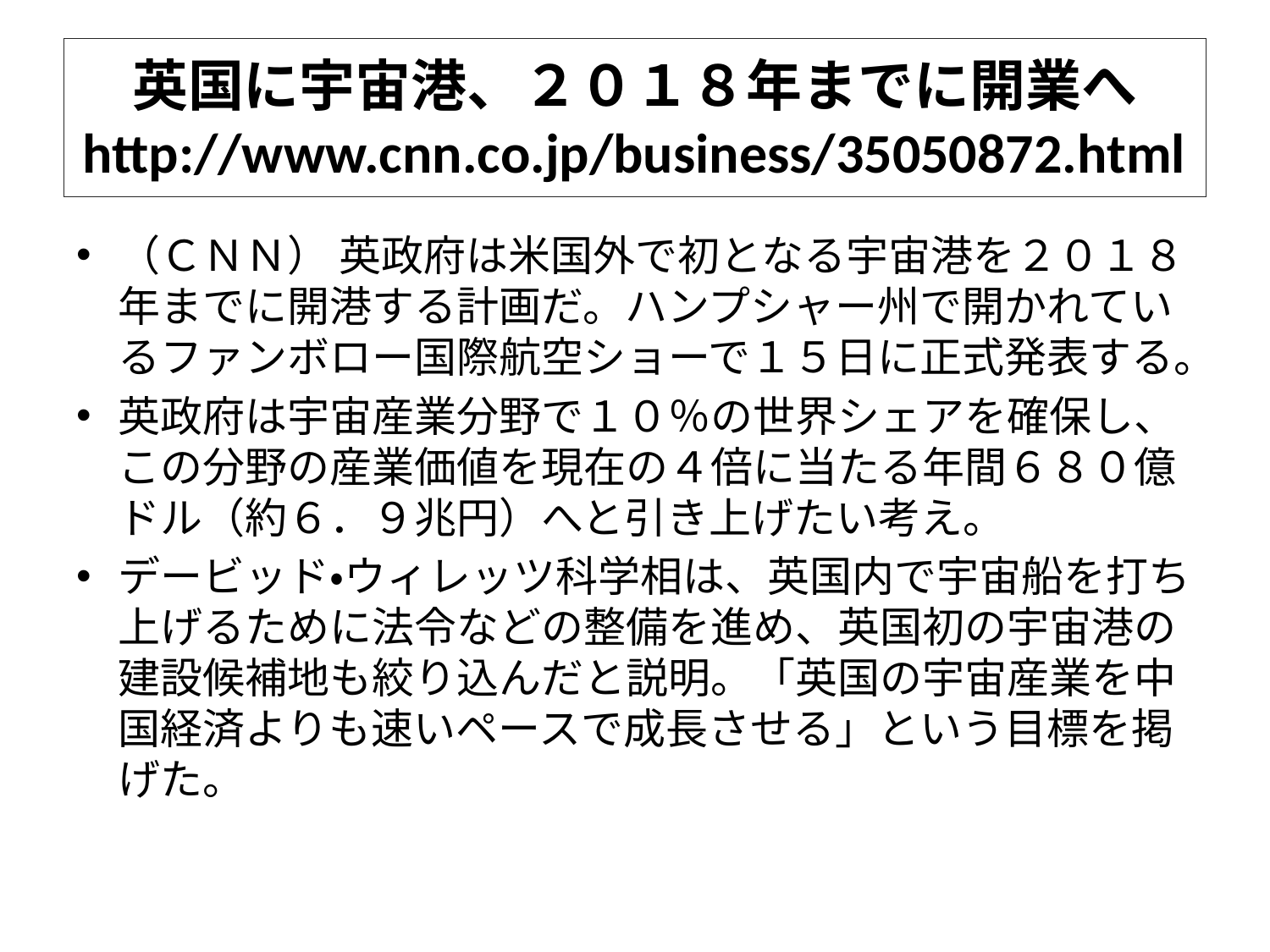

# 英国に宇宙港、２０１８年までに開業へ http://www.cnn.co.jp/business/35050872.html
（ＣＮＮ） 英政府は米国外で初となる宇宙港を２０１８年までに開港する計画だ。ハンプシャー州で開かれているファンボロー国際航空ショーで１５日に正式発表する。
英政府は宇宙産業分野で１０％の世界シェアを確保し、この分野の産業価値を現在の４倍に当たる年間６８０億ドル（約６．９兆円）へと引き上げたい考え。
デービッド・ウィレッツ科学相は、英国内で宇宙船を打ち上げるために法令などの整備を進め、英国初の宇宙港の建設候補地も絞り込んだと説明。「英国の宇宙産業を中国経済よりも速いペースで成長させる」という目標を掲げた。